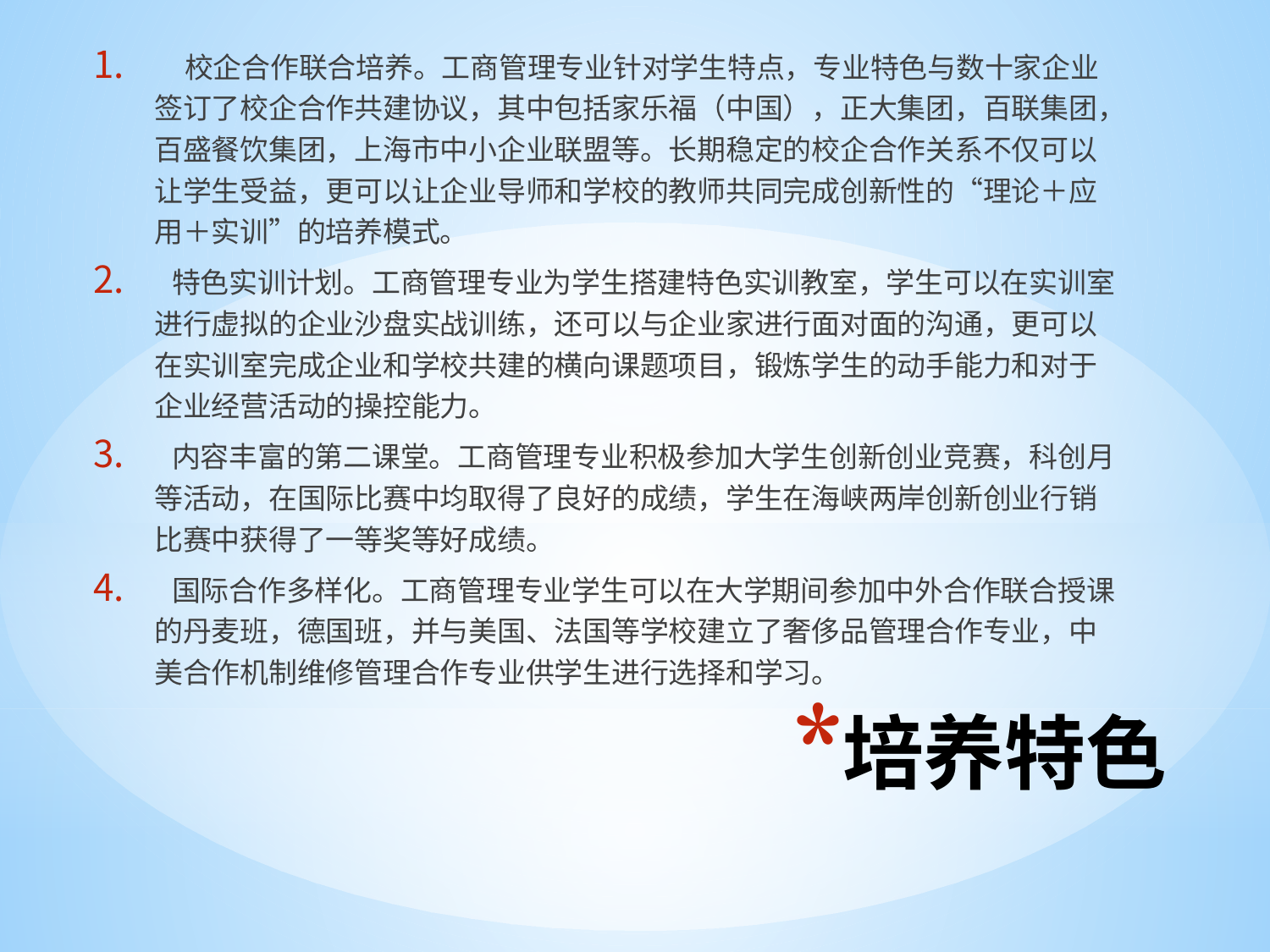

校企合作联合培养。工商管理专业针对学生特点，专业特色与数十家企业签订了校企合作共建协议，其中包括家乐福（中国），正大集团，百联集团，百盛餐饮集团，上海市中小企业联盟等。长期稳定的校企合作关系不仅可以让学生受益，更可以让企业导师和学校的教师共同完成创新性的“理论＋应用＋实训”的培养模式。
  特色实训计划。工商管理专业为学生搭建特色实训教室，学生可以在实训室进行虚拟的企业沙盘实战训练，还可以与企业家进行面对面的沟通，更可以在实训室完成企业和学校共建的横向课题项目，锻炼学生的动手能力和对于企业经营活动的操控能力。
  内容丰富的第二课堂。工商管理专业积极参加大学生创新创业竞赛，科创月等活动，在国际比赛中均取得了良好的成绩，学生在海峡两岸创新创业行销比赛中获得了一等奖等好成绩。
  国际合作多样化。工商管理专业学生可以在大学期间参加中外合作联合授课的丹麦班，德国班，并与美国、法国等学校建立了奢侈品管理合作专业，中美合作机制维修管理合作专业供学生进行选择和学习。

# 培养特色